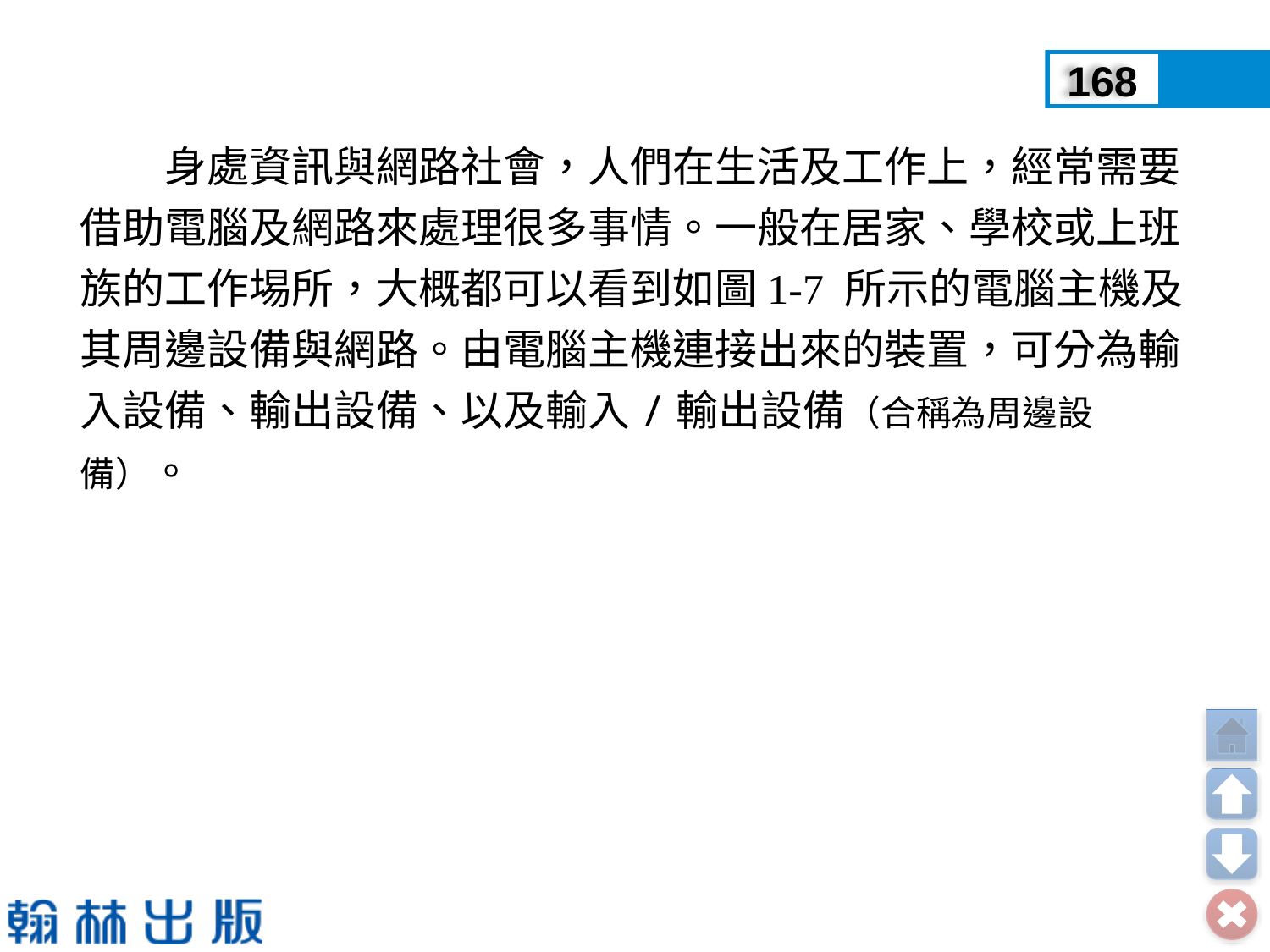

168
　　身處資訊與網路社會，人們在生活及工作上，經常需要借助電腦及網路來處理很多事情。一般在居家、學校或上班族的工作埸所，大概都可以看到如圖1-7 所示的電腦主機及其周邊設備與網路。由電腦主機連接出來的裝置，可分為輸入設備、輸出設備、以及輸入/輸出設備（合稱為周邊設備）。